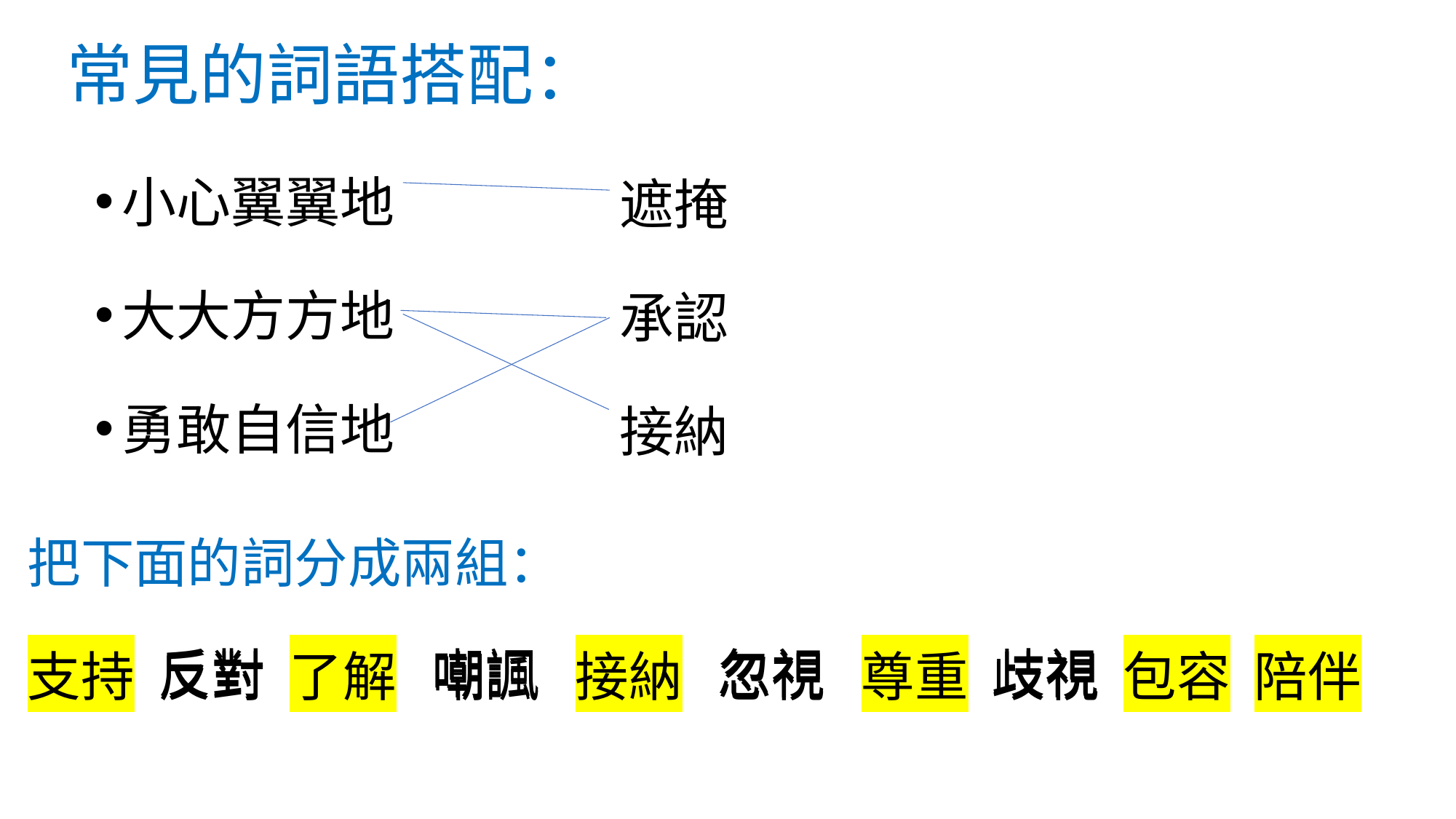

# 常見的詞語搭配：
小心翼翼地
大大方方地
勇敢自信地
遮掩
承認
接納
把下面的詞分成兩組：
支持  反對  了解   嘲諷   接納   忽視   尊重  歧視  包容  陪伴
支持  反對  了解   嘲諷   接納   忽視   尊重  歧視  包容  陪伴